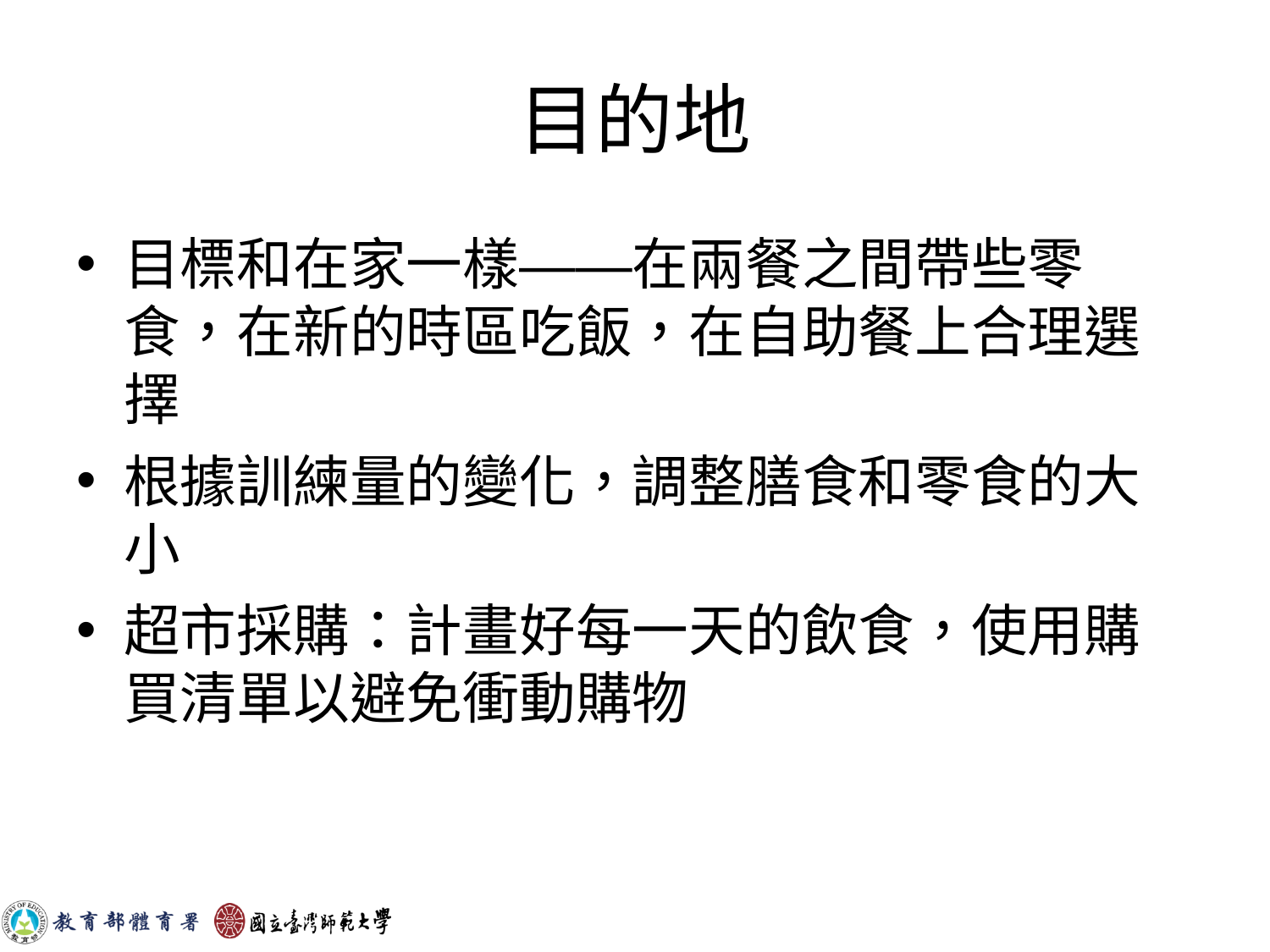

# 目的地
目標和在家一樣——在兩餐之間帶些零食，在新的時區吃飯，在自助餐上合理選擇
根據訓練量的變化，調整膳食和零食的大小
超市採購：計畫好每一天的飲食，使用購買清單以避免衝動購物